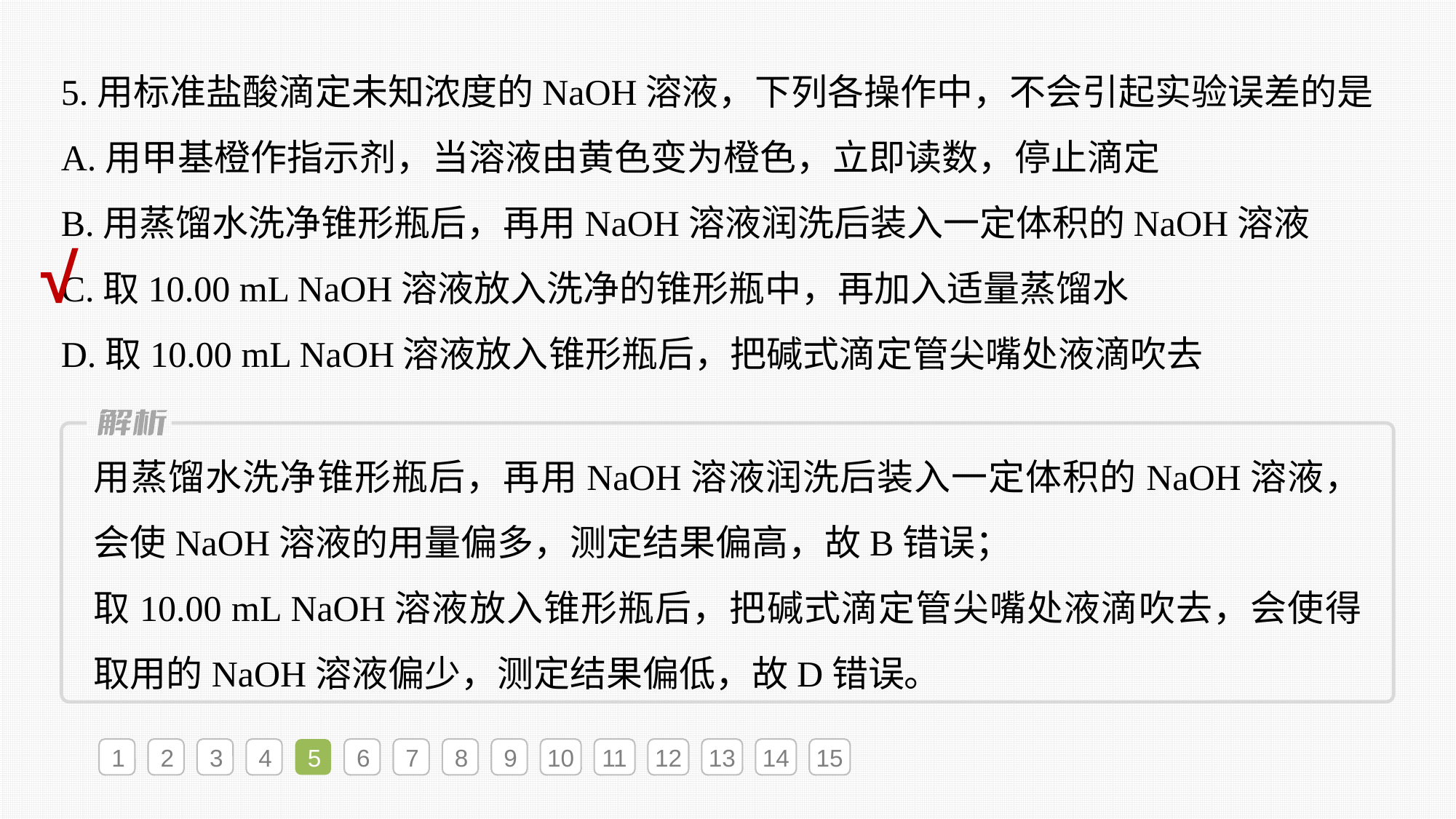

5.用标准盐酸滴定未知浓度的NaOH溶液，下列各操作中，不会引起实验误差的是
A.用甲基橙作指示剂，当溶液由黄色变为橙色，立即读数，停止滴定
B.用蒸馏水洗净锥形瓶后，再用NaOH溶液润洗后装入一定体积的NaOH溶液
C.取10.00 mL NaOH溶液放入洗净的锥形瓶中，再加入适量蒸馏水
D.取10.00 mL NaOH溶液放入锥形瓶后，把碱式滴定管尖嘴处液滴吹去
√

用蒸馏水洗净锥形瓶后，再用NaOH溶液润洗后装入一定体积的NaOH溶液，会使NaOH溶液的用量偏多，测定结果偏高，故B错误；
取10.00 mL NaOH溶液放入锥形瓶后，把碱式滴定管尖嘴处液滴吹去，会使得取用的NaOH溶液偏少，测定结果偏低，故D错误。
1
2
3
4
5
6
7
8
9
10
11
12
13
14
15